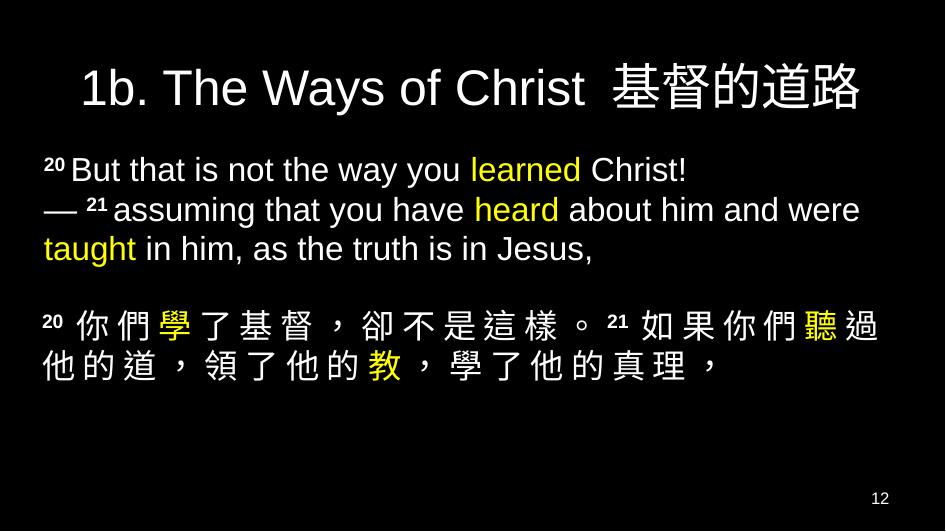

# 1b. The Ways of Christ 基督的道路
20 But that is not the way you learned Christ! — 21 assuming that you have heard about him and were taught in him, as the truth is in Jesus,
20 你 們 學 了 基 督 ， 卻 不 是 這 樣 。21 如 果 你 們 聽 過 他 的 道 ， 領 了 他 的 教 ， 學 了 他 的 真 理 ，
12